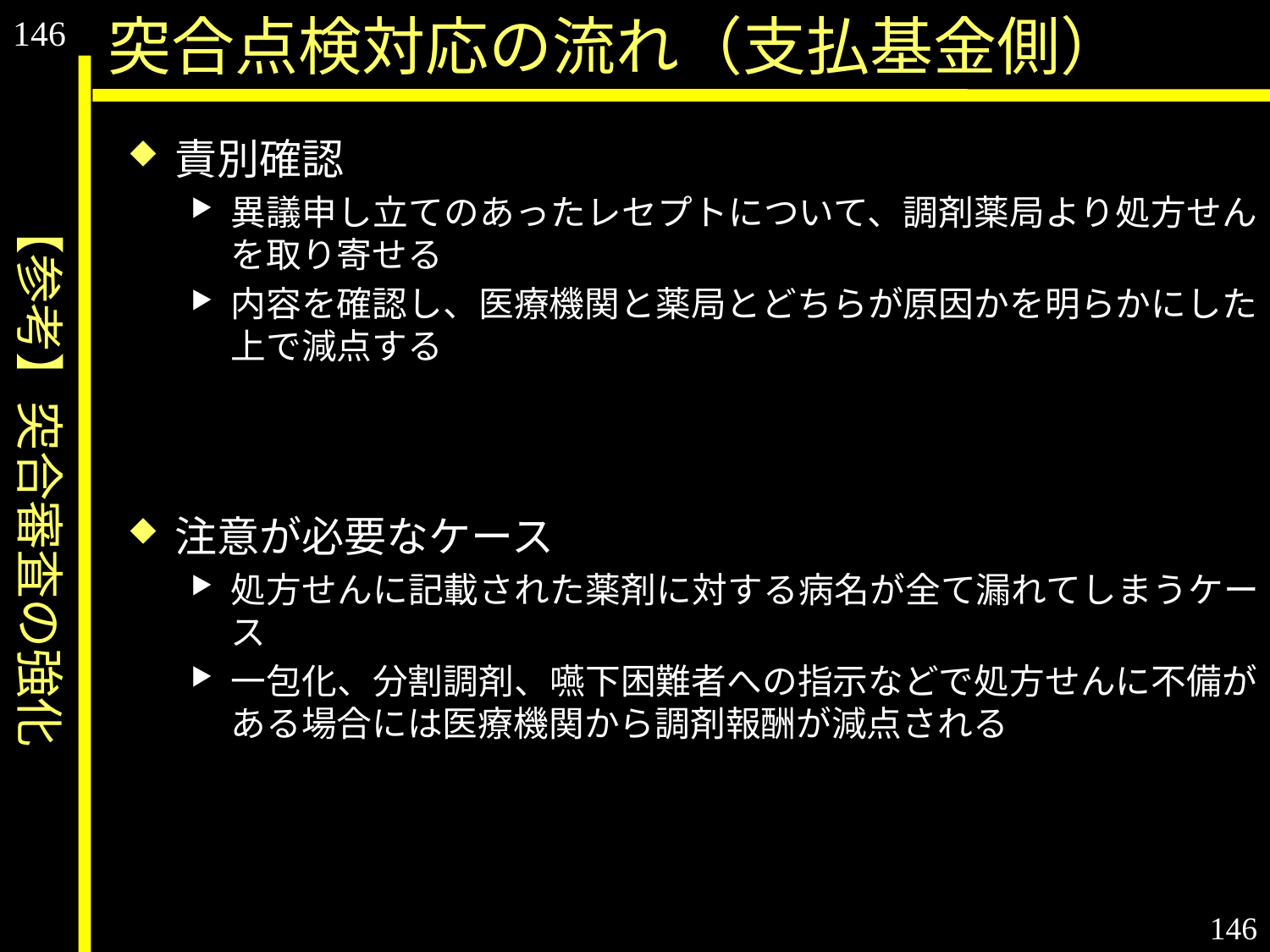

146
【参考】突合審査の強化
突合点検対応の流れ（支払基金側）

責別確認
異議申し立てのあったレセプトについて、調剤薬局より処方せんを取り寄せる
内容を確認し、医療機関と薬局とどちらが原因かを明らかにした上で減点する

注意が必要なケース
処方せんに記載された薬剤に対する病名が全て漏れてしまうケース
一包化、分割調剤、嚥下困難者への指示などで処方せんに不備がある場合には医療機関から調剤報酬が減点される
146